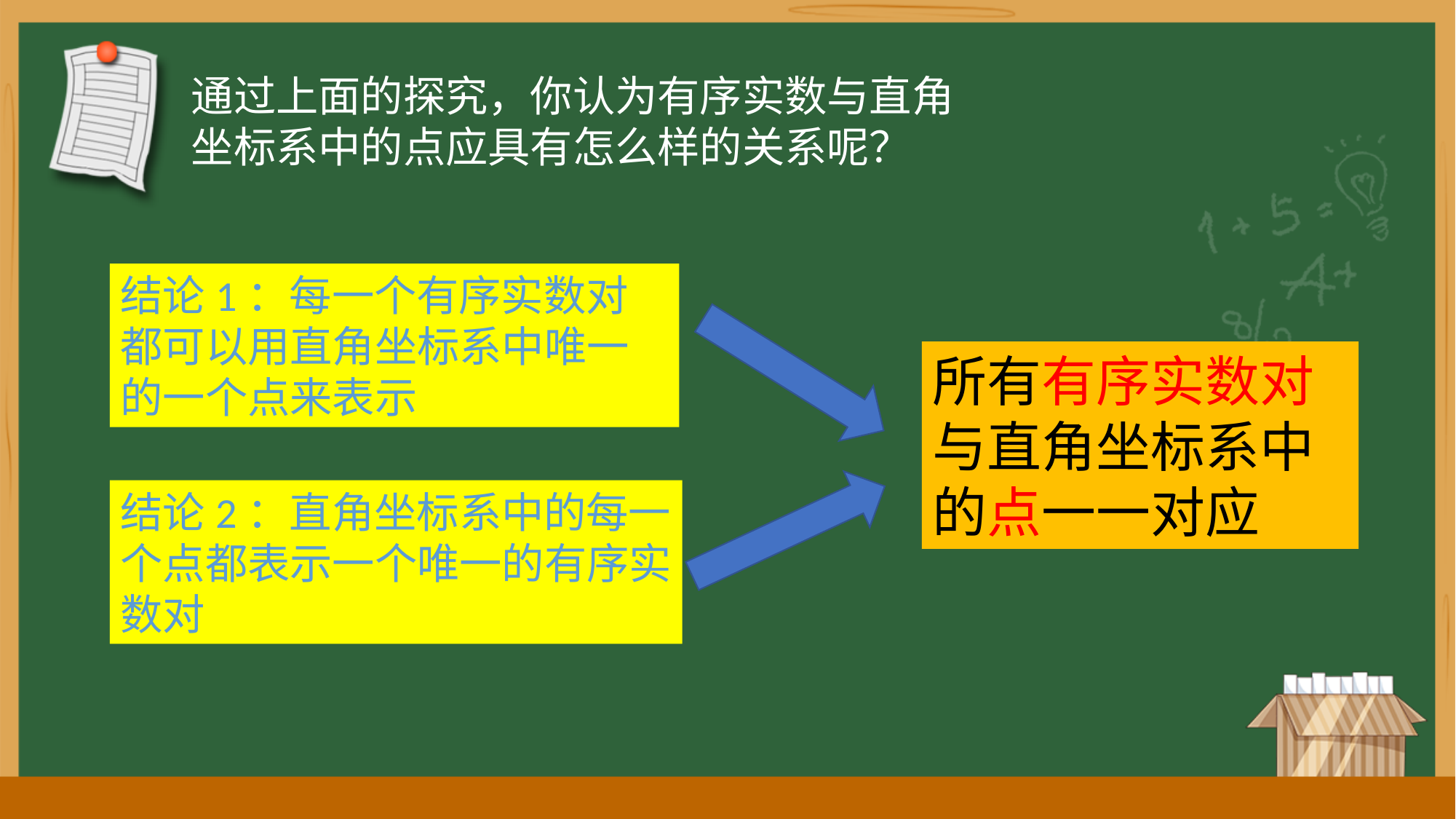

通过上面的探究，你认为有序实数与直角坐标系中的点应具有怎么样的关系呢？
结论1：每一个有序实数对都可以用直角坐标系中唯一的一个点来表示
所有有序实数对与直角坐标系中的点一一对应

结论2：直角坐标系中的每一个点都表示一个唯一的有序实数对